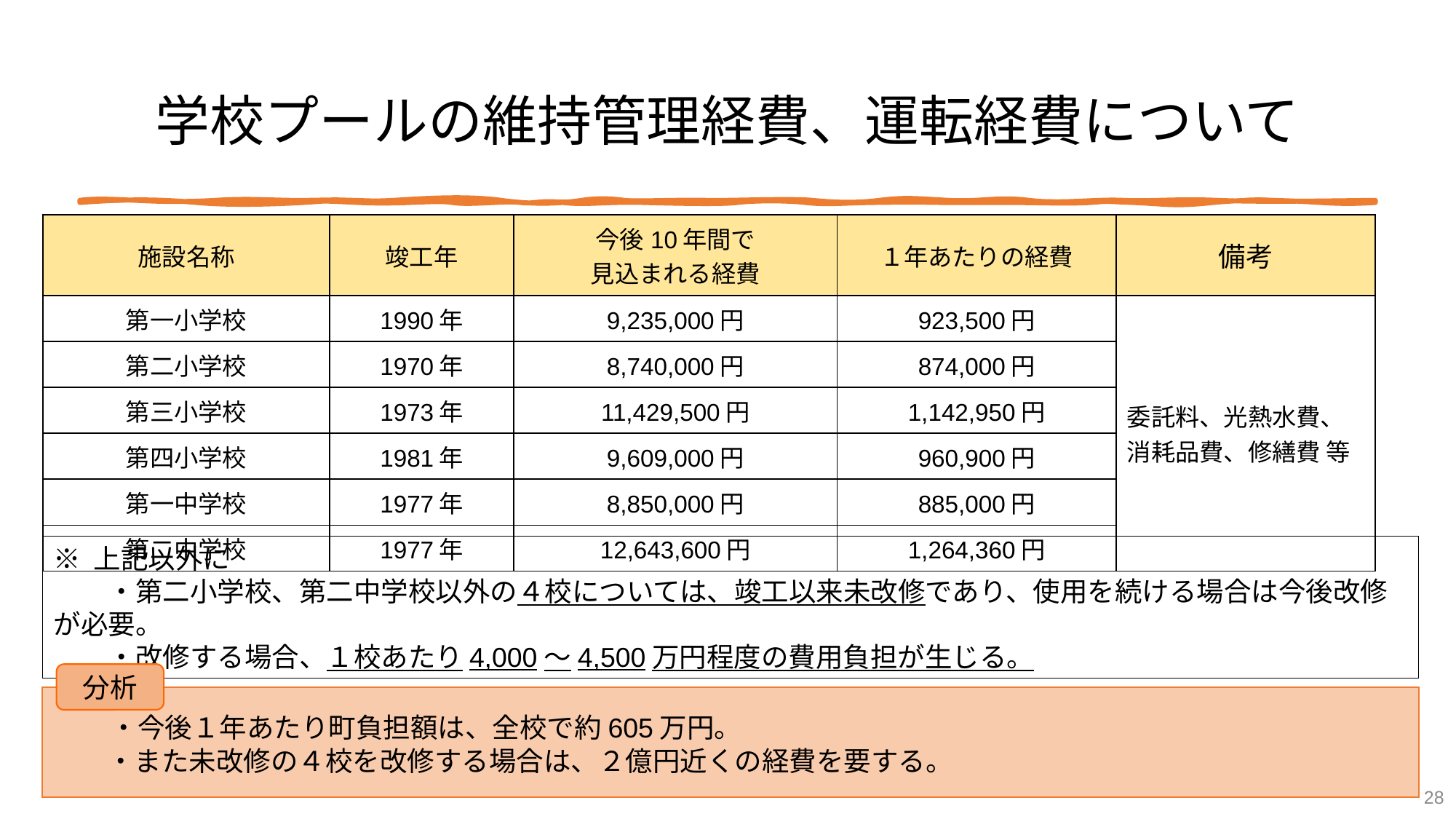

# 学校プールの維持管理経費、運転経費について

| 施設名称 | 竣工年 | 今後10年間で 見込まれる経費 | １年あたりの経費 | 備考 |
| --- | --- | --- | --- | --- |
| 第一小学校 | 1990年 | 9,235,000円 | 923,500円 | 委託料、光熱水費、 消耗品費、修繕費 等 |
| 第二小学校 | 1970年 | 8,740,000円 | 874,000円 |  |
| 第三小学校 | 1973年 | 11,429,500円 | 1,142,950円 |  |
| 第四小学校 | 1981年 | 9,609,000円 | 960,900円 |  |
| 第一中学校 | 1977年 | 8,850,000円 | 885,000円 |  |
| 第二中学校 | 1977年 | 12,643,600円 | 1,264,360円 |  |
※ 上記以外に
　　・第二小学校、第二中学校以外の４校については、竣工以来未改修であり、使用を続ける場合は今後改修が必要。
　　・改修する場合、１校あたり4,000～4,500万円程度の費用負担が生じる。
分析
　　・今後１年あたり町負担額は、全校で約605万円。
　　・また未改修の４校を改修する場合は、２億円近くの経費を要する。
28
28